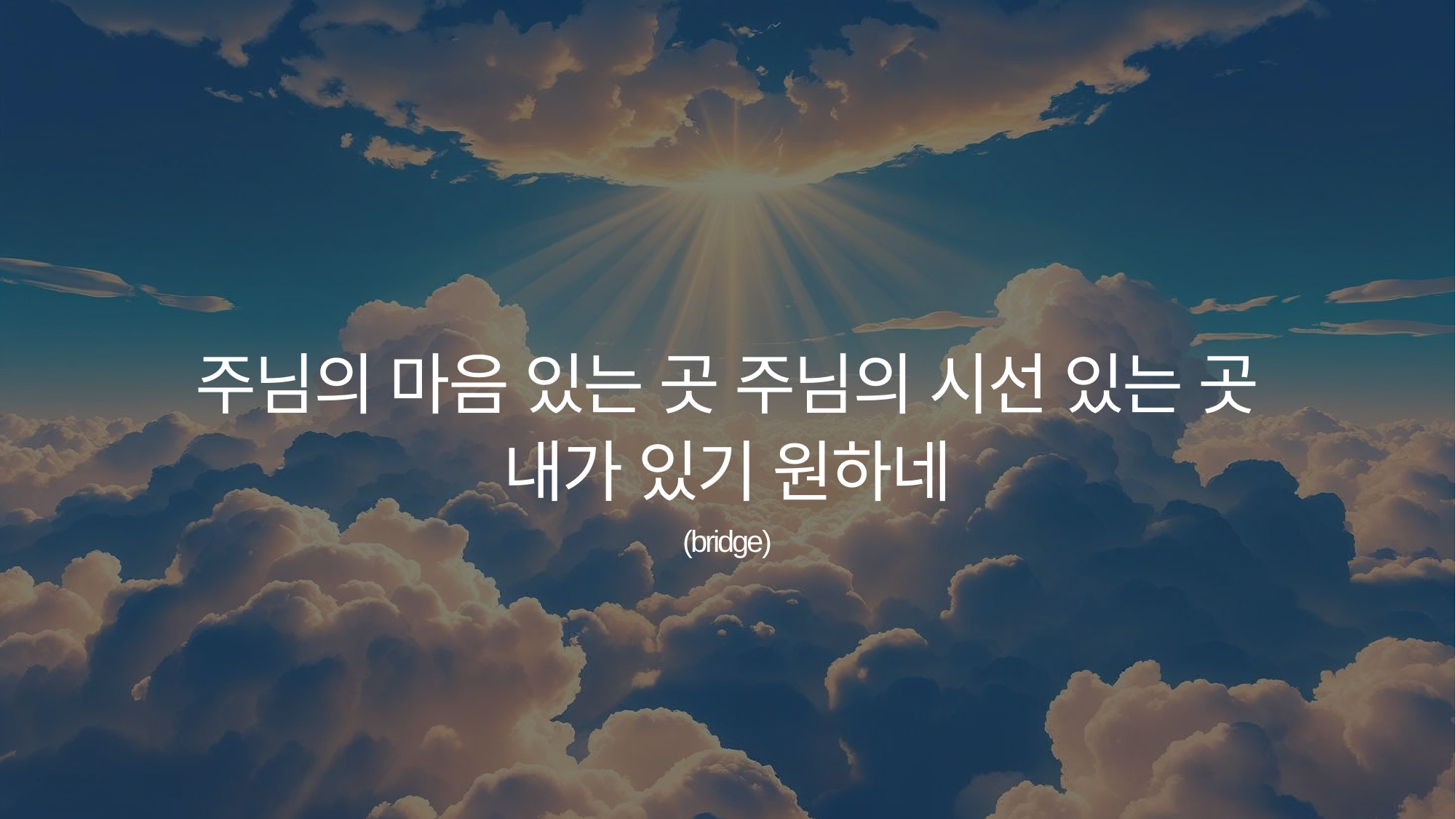

주님의 마음 있는 곳 주님의 시선 있는 곳
내가 있기 원하네
(bridge)